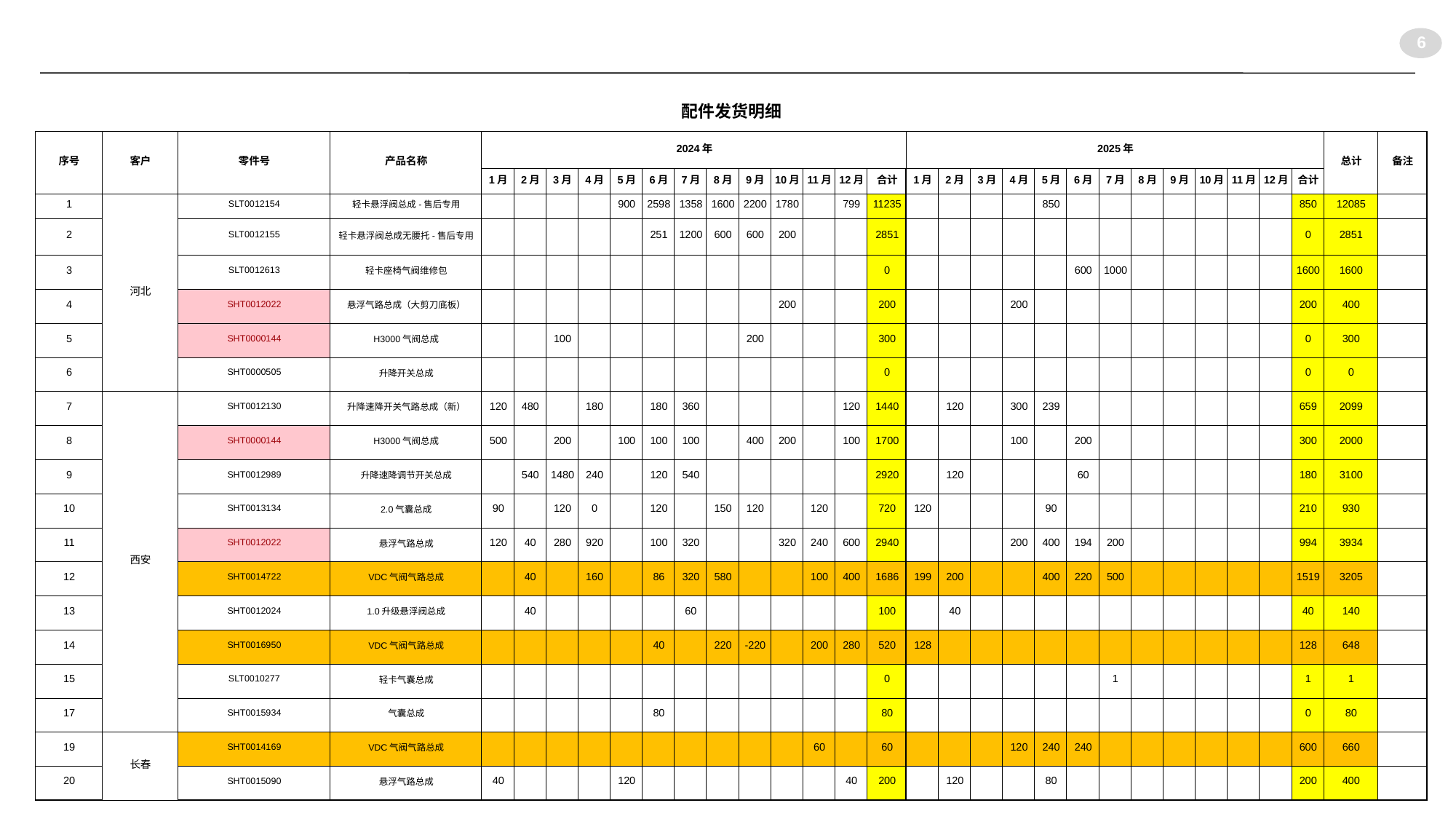

| 配件发货明细 |  |  |  |  |  |  |  |  |  |  |  |  |  |  |  |  |  |  |  |  |  |  |  |  |  |  |  |  |  |  |  |
| --- | --- | --- | --- | --- | --- | --- | --- | --- | --- | --- | --- | --- | --- | --- | --- | --- | --- | --- | --- | --- | --- | --- | --- | --- | --- | --- | --- | --- | --- | --- | --- |
| 序号 | 客户 | 零件号 | 产品名称 | 2024年 |  |  |  |  |  |  |  |  |  |  |  |  | 2025年 |  |  |  |  |  |  |  |  |  |  |  |  | 总计 | 备注 |
|  |  |  |  | 1月 | 2月 | 3月 | 4月 | 5月 | 6月 | 7月 | 8月 | 9月 | 10月 | 11月 | 12月 | 合计 | 1月 | 2月 | 3月 | 4月 | 5月 | 6月 | 7月 | 8月 | 9月 | 10月 | 11月 | 12月 | 合计 |  |  |
| 1 | 河北 | SLT0012154 | 轻卡悬浮阀总成-售后专用 |  |  |  |  | 900 | 2598 | 1358 | 1600 | 2200 | 1780 |  | 799 | 11235 |  |  |  |  | 850 |  |  |  |  |  |  |  | 850 | 12085 |  |
| 2 |  | SLT0012155 | 轻卡悬浮阀总成无腰托-售后专用 |  |  |  |  |  | 251 | 1200 | 600 | 600 | 200 |  |  | 2851 |  |  |  |  |  |  |  |  |  |  |  |  | 0 | 2851 |  |
| 3 |  | SLT0012613 | 轻卡座椅气阀维修包 |  |  |  |  |  |  |  |  |  |  |  |  | 0 |  |  |  |  |  | 600 | 1000 |  |  |  |  |  | 1600 | 1600 |  |
| 4 |  | SHT0012022 | 悬浮气路总成（大剪刀底板） |  |  |  |  |  |  |  |  |  | 200 |  |  | 200 |  |  |  | 200 |  |  |  |  |  |  |  |  | 200 | 400 |  |
| 5 |  | SHT0000144 | H3000气阀总成 |  |  | 100 |  |  |  |  |  | 200 |  |  |  | 300 |  |  |  |  |  |  |  |  |  |  |  |  | 0 | 300 |  |
| 6 |  | SHT0000505 | 升降开关总成 |  |  |  |  |  |  |  |  |  |  |  |  | 0 |  |  |  |  |  |  |  |  |  |  |  |  | 0 | 0 |  |
| 7 | 西安 | SHT0012130 | 升降速降开关气路总成（新） | 120 | 480 |  | 180 |  | 180 | 360 |  |  |  |  | 120 | 1440 |  | 120 |  | 300 | 239 |  |  |  |  |  |  |  | 659 | 2099 |  |
| 8 |  | SHT0000144 | H3000气阀总成 | 500 |  | 200 |  | 100 | 100 | 100 |  | 400 | 200 |  | 100 | 1700 |  |  |  | 100 |  | 200 |  |  |  |  |  |  | 300 | 2000 |  |
| 9 |  | SHT0012989 | 升降速降调节开关总成 |  | 540 | 1480 | 240 |  | 120 | 540 |  |  |  |  |  | 2920 |  | 120 |  |  |  | 60 |  |  |  |  |  |  | 180 | 3100 |  |
| 10 |  | SHT0013134 | 2.0气囊总成 | 90 |  | 120 | 0 |  | 120 |  | 150 | 120 |  | 120 |  | 720 | 120 |  |  |  | 90 |  |  |  |  |  |  |  | 210 | 930 |  |
| 11 |  | SHT0012022 | 悬浮气路总成 | 120 | 40 | 280 | 920 |  | 100 | 320 |  |  | 320 | 240 | 600 | 2940 |  |  |  | 200 | 400 | 194 | 200 |  |  |  |  |  | 994 | 3934 |  |
| 12 |  | SHT0014722 | VDC气阀气路总成 |  | 40 |  | 160 |  | 86 | 320 | 580 |  |  | 100 | 400 | 1686 | 199 | 200 |  |  | 400 | 220 | 500 |  |  |  |  |  | 1519 | 3205 |  |
| 13 |  | SHT0012024 | 1.0升级悬浮阀总成 |  | 40 |  |  |  |  | 60 |  |  |  |  |  | 100 |  | 40 |  |  |  |  |  |  |  |  |  |  | 40 | 140 |  |
| 14 |  | SHT0016950 | VDC气阀气路总成 |  |  |  |  |  | 40 |  | 220 | -220 |  | 200 | 280 | 520 | 128 |  |  |  |  |  |  |  |  |  |  |  | 128 | 648 |  |
| 15 |  | SLT0010277 | 轻卡气囊总成 |  |  |  |  |  |  |  |  |  |  |  |  | 0 |  |  |  |  |  |  | 1 |  |  |  |  |  | 1 | 1 |  |
| 17 |  | SHT0015934 | 气囊总成 |  |  |  |  |  | 80 |  |  |  |  |  |  | 80 |  |  |  |  |  |  |  |  |  |  |  |  | 0 | 80 |  |
| 19 | 长春 | SHT0014169 | VDC气阀气路总成 |  |  |  |  |  |  |  |  |  |  | 60 |  | 60 |  |  |  | 120 | 240 | 240 |  |  |  |  |  |  | 600 | 660 |  |
| 20 |  | SHT0015090 | 悬浮气路总成 | 40 |  |  |  | 120 |  |  |  |  |  |  | 40 | 200 |  | 120 |  |  | 80 |  |  |  |  |  |  |  | 200 | 400 |  |